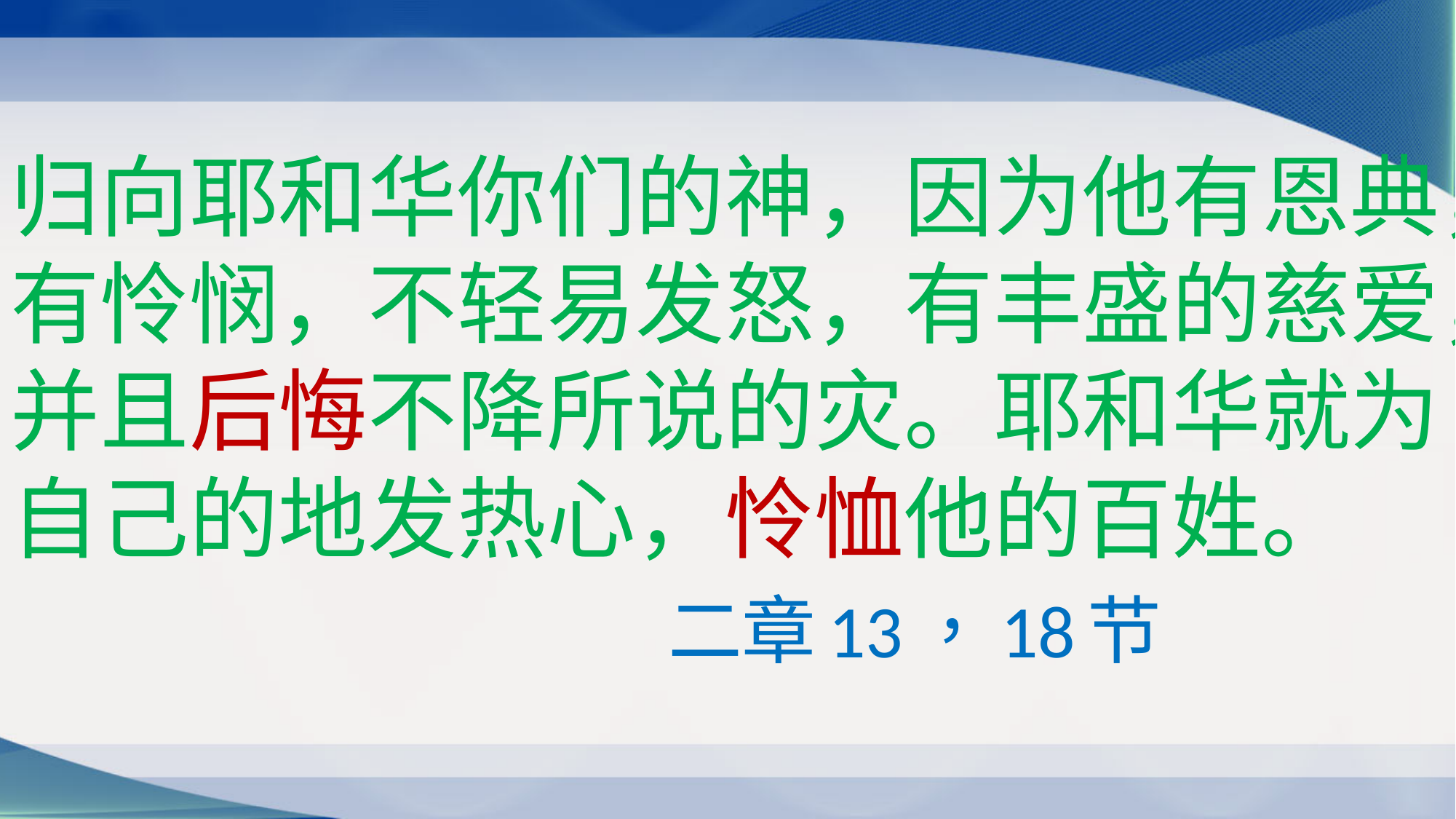

归向耶和华你们的神，因为他有恩典，有怜悯，不轻易发怒，有丰盛的慈爱，并且后悔不降所说的灾。耶和华就为自己的地发热心，怜恤他的百姓。
                                       二章13，18节